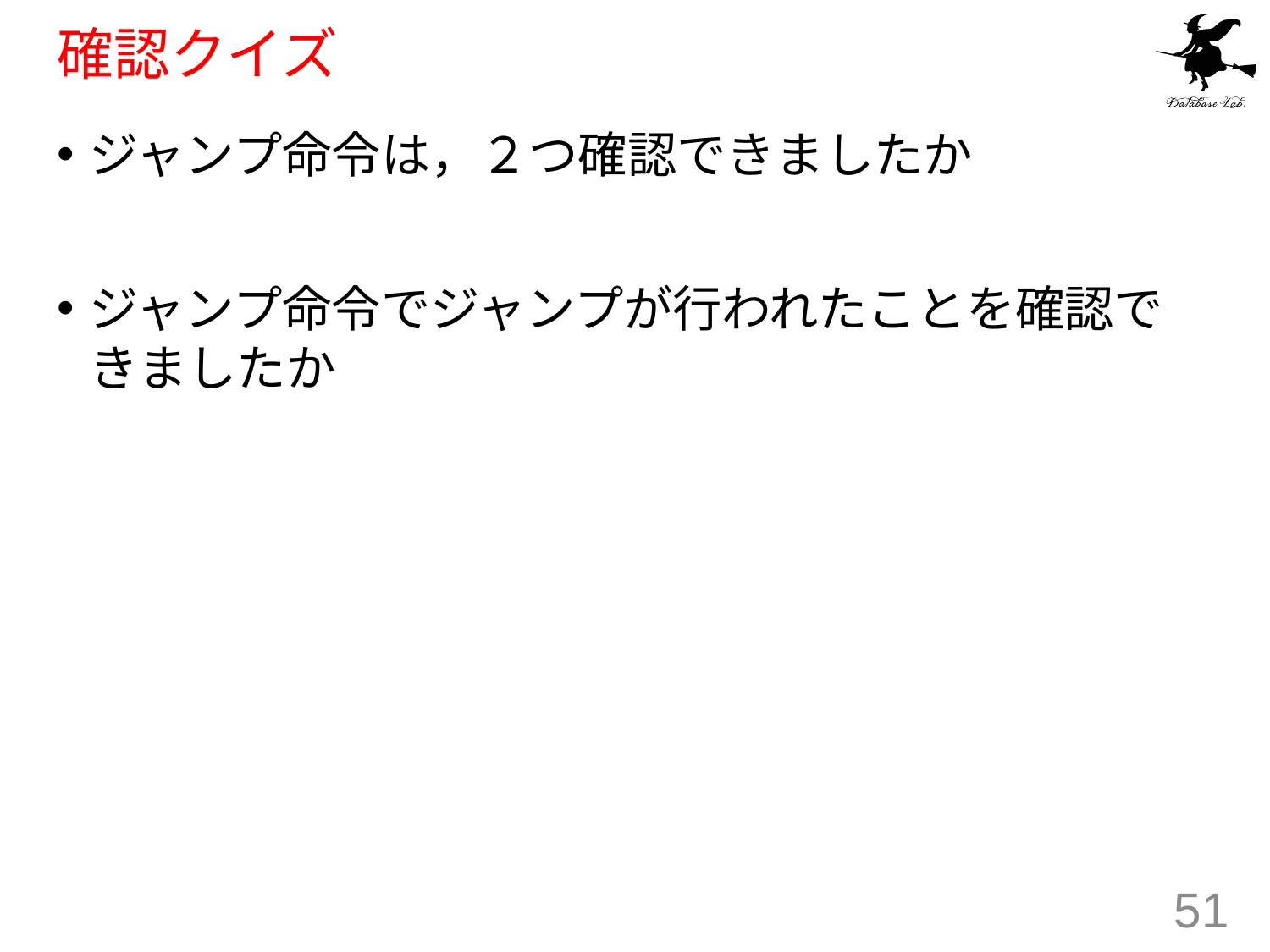

# 確認クイズ
ジャンプ命令は，２つ確認できましたか

ジャンプ命令でジャンプが行われたことを確認できましたか
51